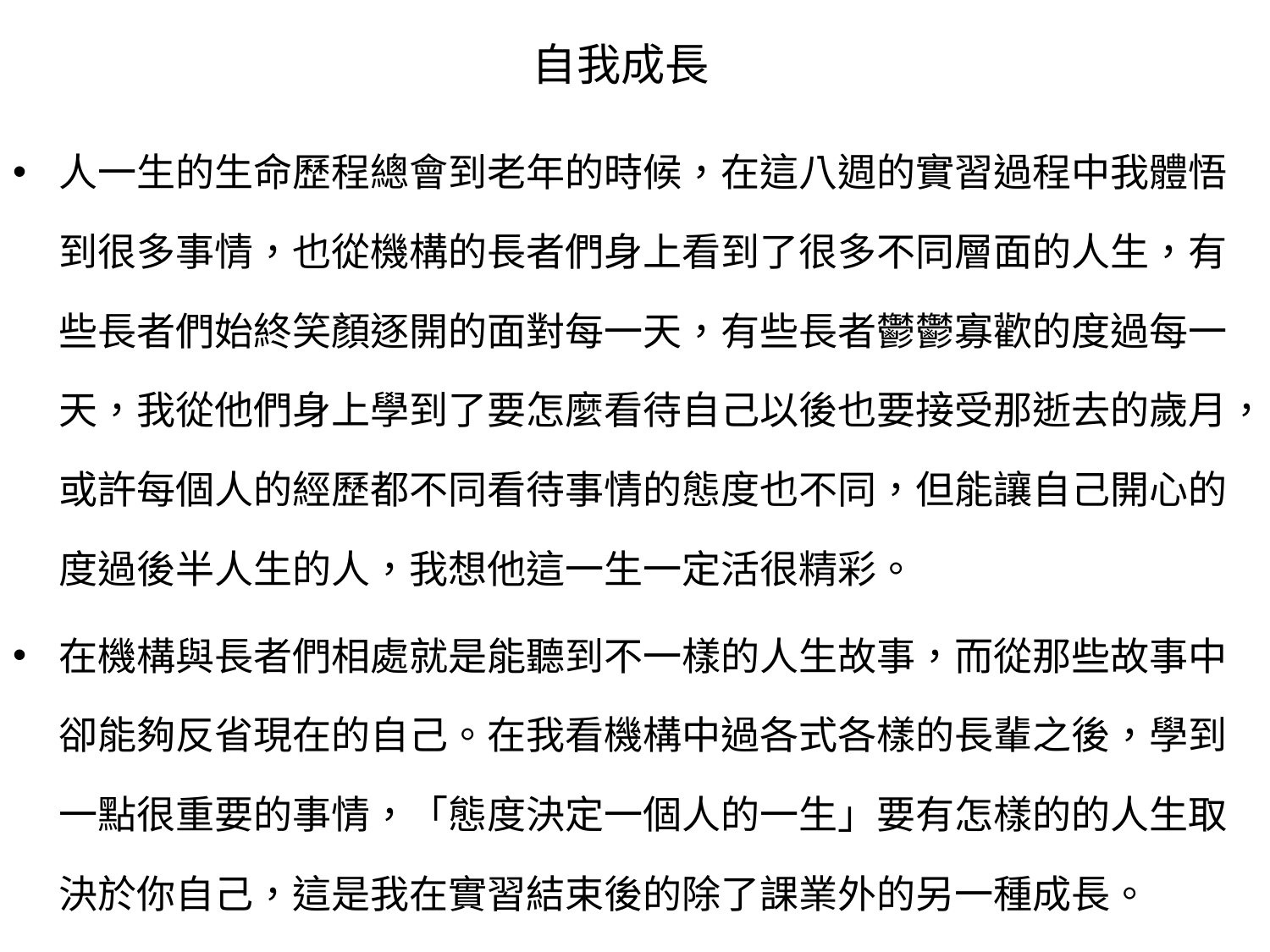

# 自我成長
人一生的生命歷程總會到老年的時候，在這八週的實習過程中我體悟到很多事情，也從機構的長者們身上看到了很多不同層面的人生，有些長者們始終笑顏逐開的面對每一天，有些長者鬱鬱寡歡的度過每一天，我從他們身上學到了要怎麼看待自己以後也要接受那逝去的歲月，或許每個人的經歷都不同看待事情的態度也不同，但能讓自己開心的度過後半人生的人，我想他這一生一定活很精彩。
在機構與長者們相處就是能聽到不一樣的人生故事，而從那些故事中卻能夠反省現在的自己。在我看機構中過各式各樣的長輩之後，學到一點很重要的事情，「態度決定一個人的一生」要有怎樣的的人生取決於你自己，這是我在實習結束後的除了課業外的另一種成長。